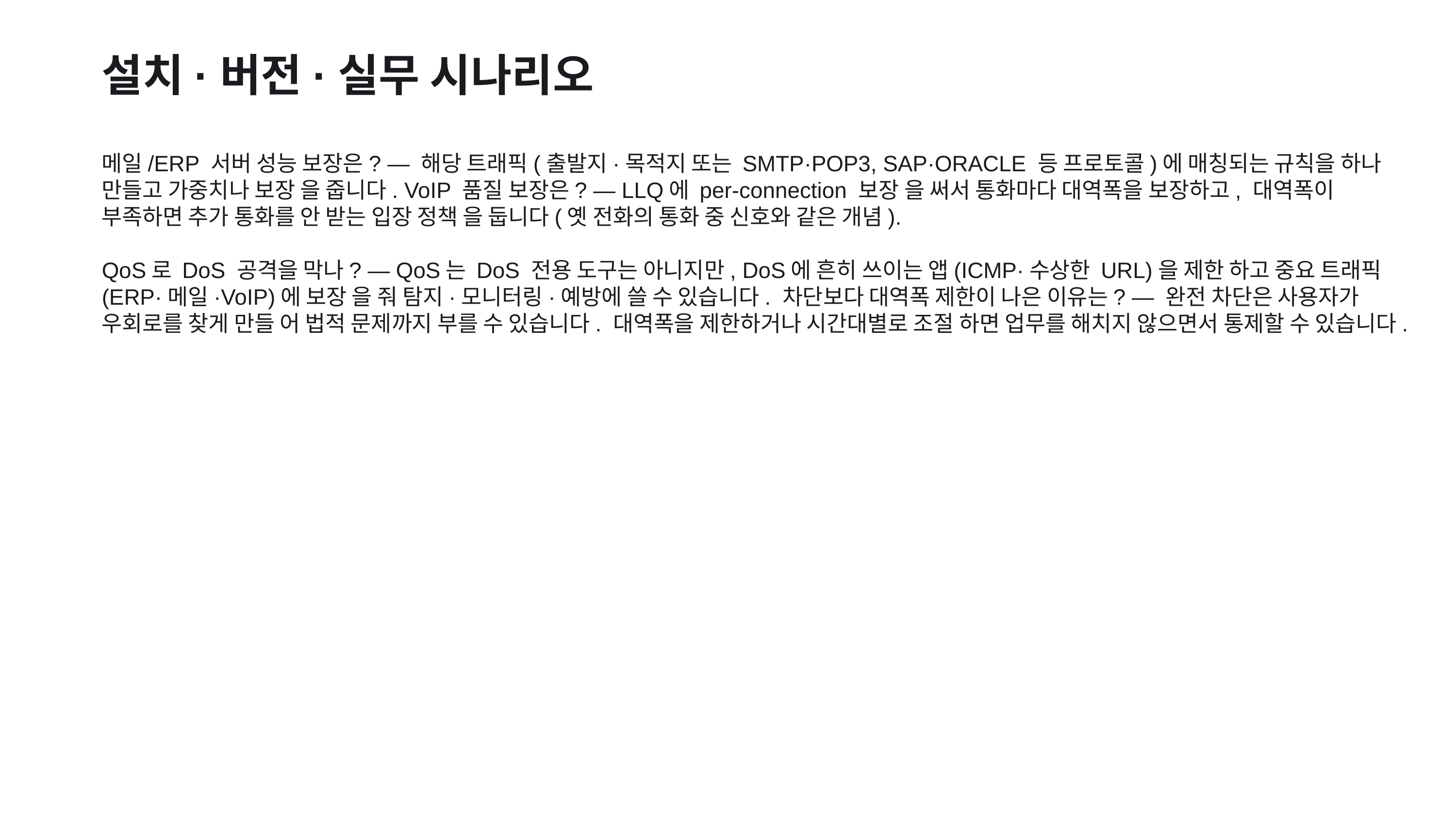

설치·버전·실무 시나리오
메일/ERP 서버 성능 보장은? — 해당 트래픽(출발지·목적지 또는 SMTP·POP3, SAP·ORACLE 등 프로토콜)에 매칭되는 규칙을 하나 만들고 가중치나 보장 을 줍니다. VoIP 품질 보장은? — LLQ에 per-connection 보장 을 써서 통화마다 대역폭을 보장하고, 대역폭이 부족하면 추가 통화를 안 받는 입장 정책 을 둡니다(옛 전화의 통화 중 신호와 같은 개념).

QoS로 DoS 공격을 막나? — QoS는 DoS 전용 도구는 아니지만, DoS에 흔히 쓰이는 앱(ICMP·수상한 URL)을 제한 하고 중요 트래픽(ERP·메일·VoIP)에 보장 을 줘 탐지·모니터링·예방에 쓸 수 있습니다. 차단보다 대역폭 제한이 나은 이유는? — 완전 차단은 사용자가 우회로를 찾게 만들 어 법적 문제까지 부를 수 있습니다. 대역폭을 제한하거나 시간대별로 조절 하면 업무를 해치지 않으면서 통제할 수 있습니다.